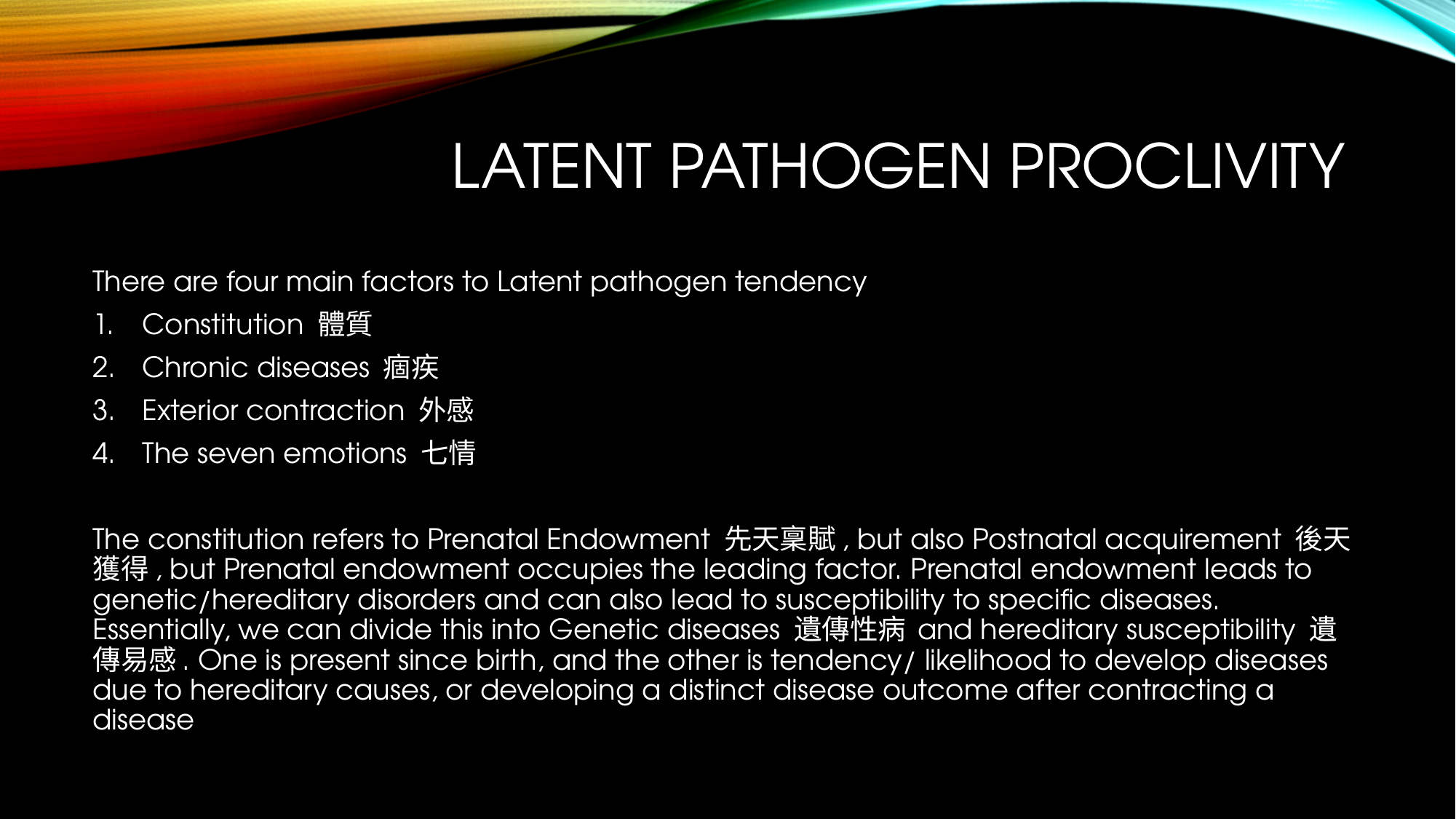

# Latent pathogen proclivity
There are four main factors to Latent pathogen tendency
Constitution 體質
Chronic diseases 痼疾
Exterior contraction 外感
The seven emotions 七情

The constitution refers to Prenatal Endowment 先天稟賦, but also Postnatal acquirement 後天獲得, but Prenatal endowment occupies the leading factor. Prenatal endowment leads to genetic/hereditary disorders and can also lead to susceptibility to specific diseases. Essentially, we can divide this into Genetic diseases 遺傳性病 and hereditary susceptibility 遺傳易感. One is present since birth, and the other is tendency/ likelihood to develop diseases due to hereditary causes, or developing a distinct disease outcome after contracting a disease